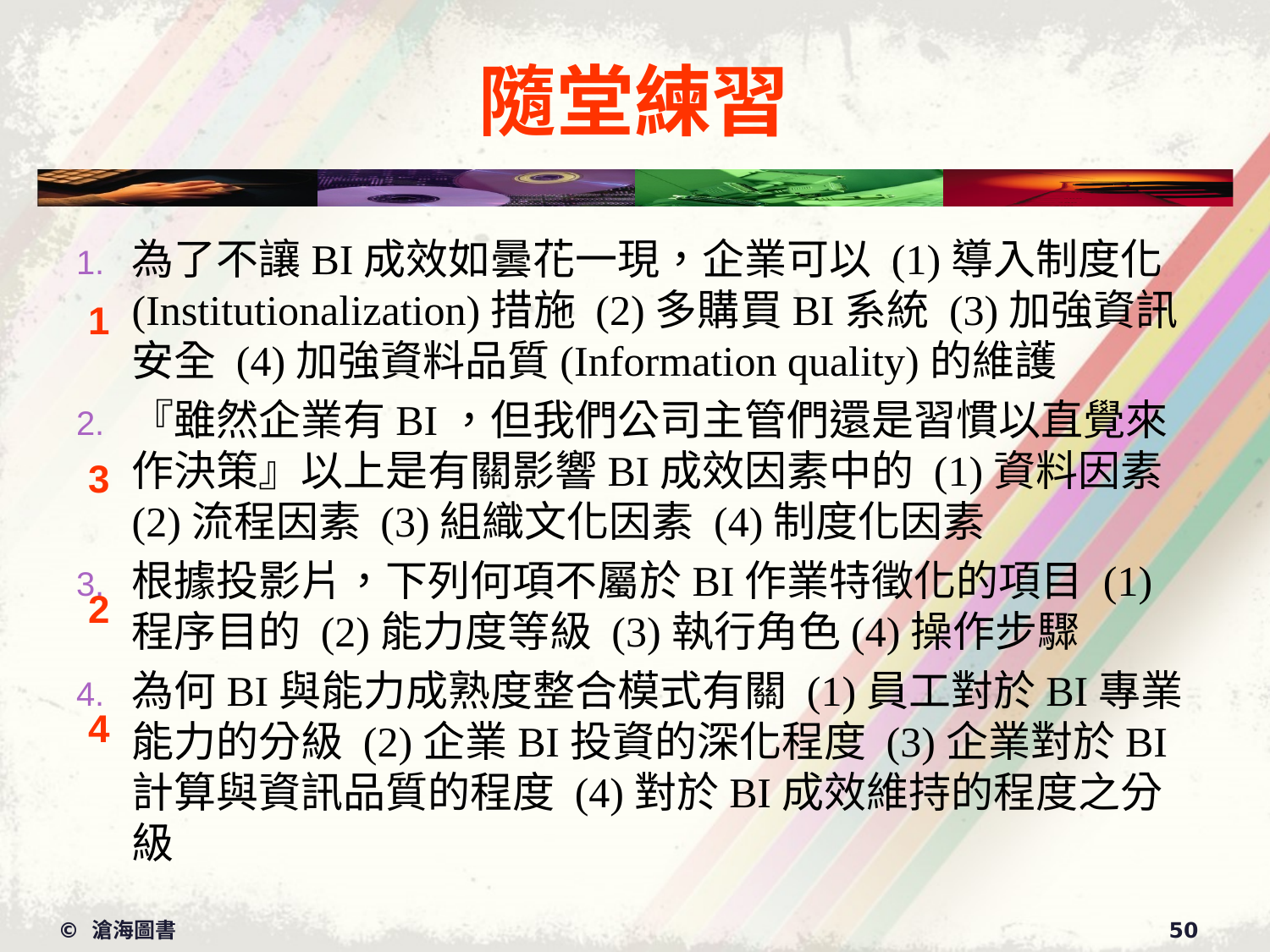

# 隨堂練習
為了不讓BI成效如曇花一現，企業可以 (1)導入制度化(Institutionalization)措施 (2)多購買BI系統 (3)加強資訊安全 (4)加強資料品質(Information quality)的維護
『雖然企業有BI，但我們公司主管們還是習慣以直覺來作決策』以上是有關影響BI成效因素中的 (1)資料因素 (2)流程因素 (3)組織文化因素 (4)制度化因素
根據投影片，下列何項不屬於BI作業特徵化的項目 (1)程序目的 (2)能力度等級 (3)執行角色(4)操作步驟
為何BI與能力成熟度整合模式有關 (1)員工對於BI專業能力的分級 (2)企業BI投資的深化程度 (3)企業對於BI計算與資訊品質的程度 (4)對於BI成效維持的程度之分級
    1
    3
    2
    4
© 滄海圖書
50